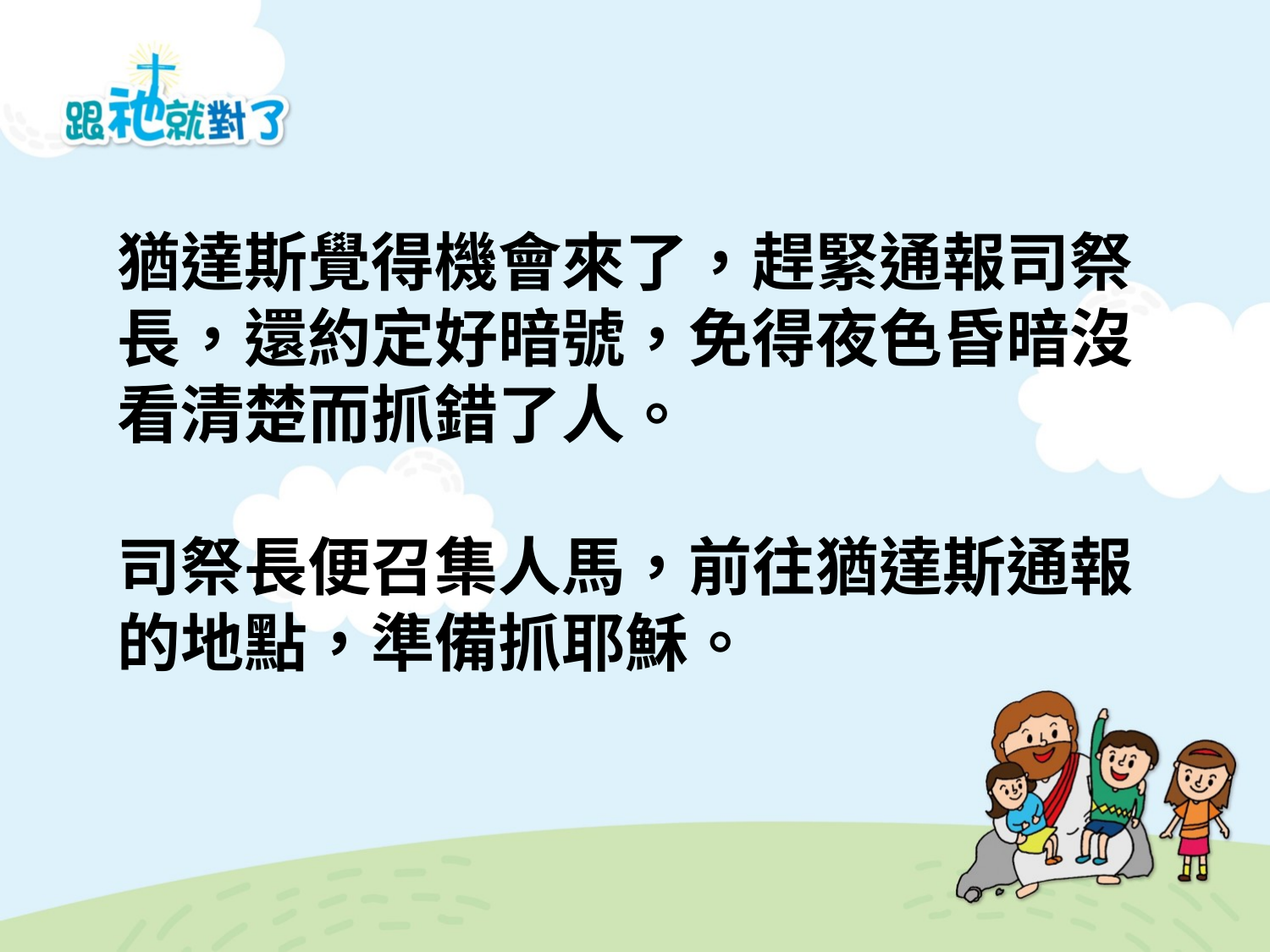

猶達斯覺得機會來了，趕緊通報司祭長，還約定好暗號，免得夜色昏暗沒看清楚而抓錯了人。

司祭長便召集人馬，前往猶達斯通報的地點，準備抓耶穌。